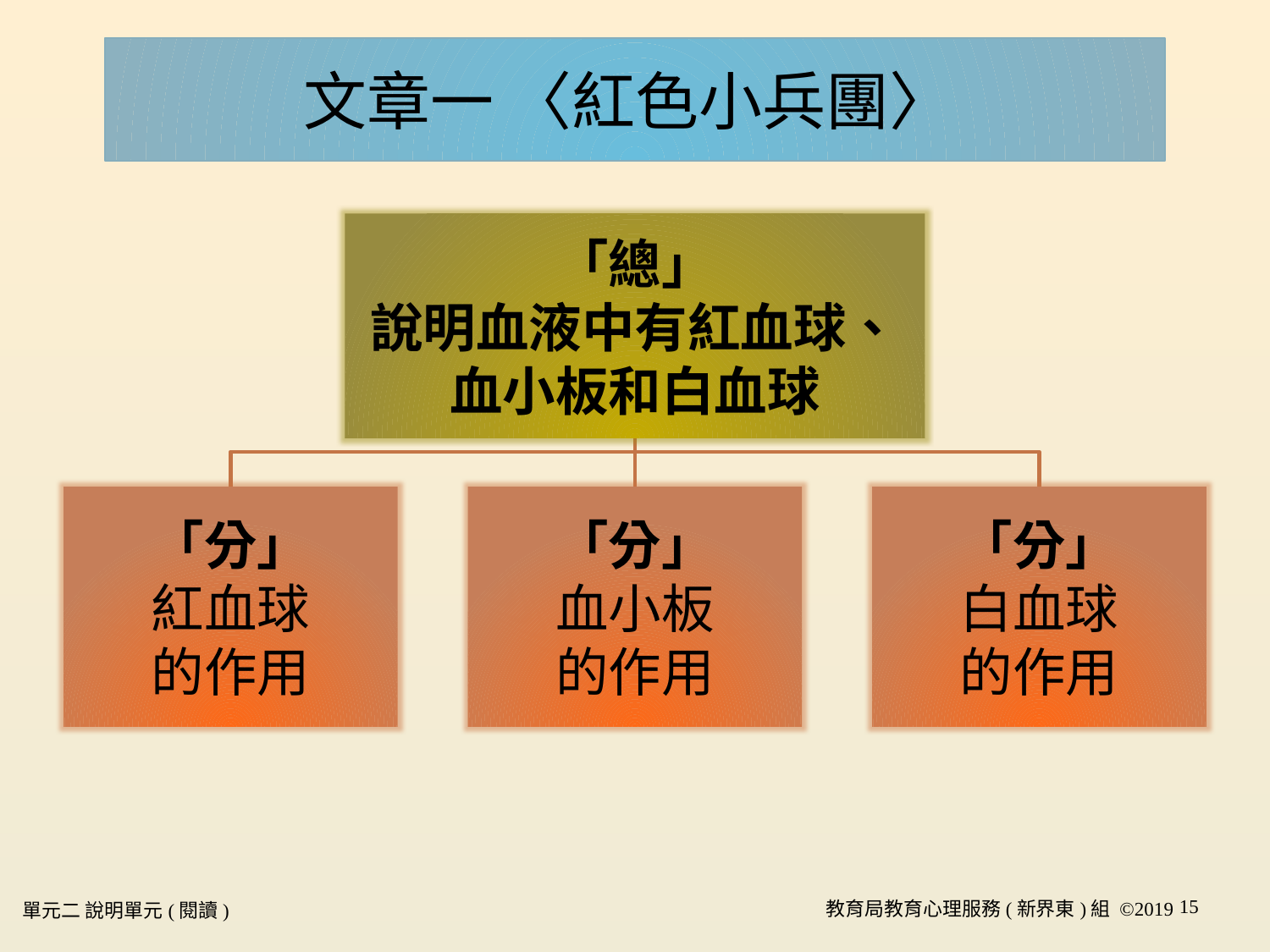

# 文章一 〈紅色小兵團〉
「總」
說明血液中有紅血球、血小板和白血球
「分」
紅血球
的作用
「分」
血小板
的作用
「分」
白血球
的作用
15
單元二 說明單元(閱讀)
教育局教育心理服務(新界東)組 ©2019